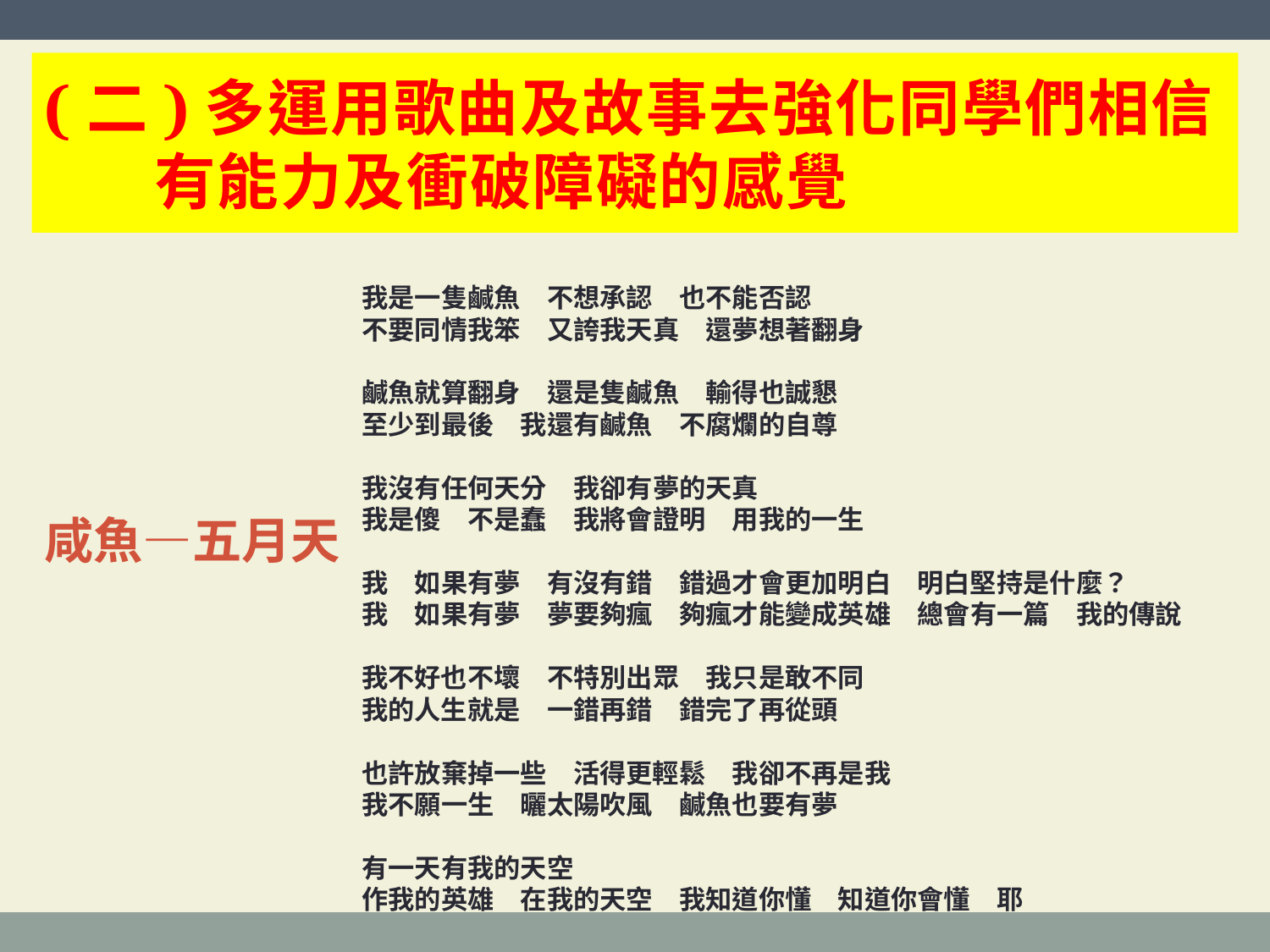

(二)多運用歌曲及故事去強化同學們相信
       有能力及衝破障礙的感覺

咸魚—五月天

我是一隻鹹魚　不想承認　也不能否認
不要同情我笨　又誇我天真　還夢想著翻身
鹹魚就算翻身　還是隻鹹魚　輸得也誠懇
至少到最後　我還有鹹魚　不腐爛的自尊
我沒有任何天分　我卻有夢的天真
我是傻　不是蠢　我將會證明　用我的一生
我　如果有夢　有沒有錯　錯過才會更加明白　明白堅持是什麼？
我　如果有夢　夢要夠瘋　夠瘋才能變成英雄　總會有一篇　我的傳說
我不好也不壞　不特別出眾　我只是敢不同
我的人生就是　一錯再錯　錯完了再從頭
也許放棄掉一些　活得更輕鬆　我卻不再是我
我不願一生　曬太陽吹風　鹹魚也要有夢
有一天有我的天空
作我的英雄　在我的天空　我知道你懂　知道你會懂　耶